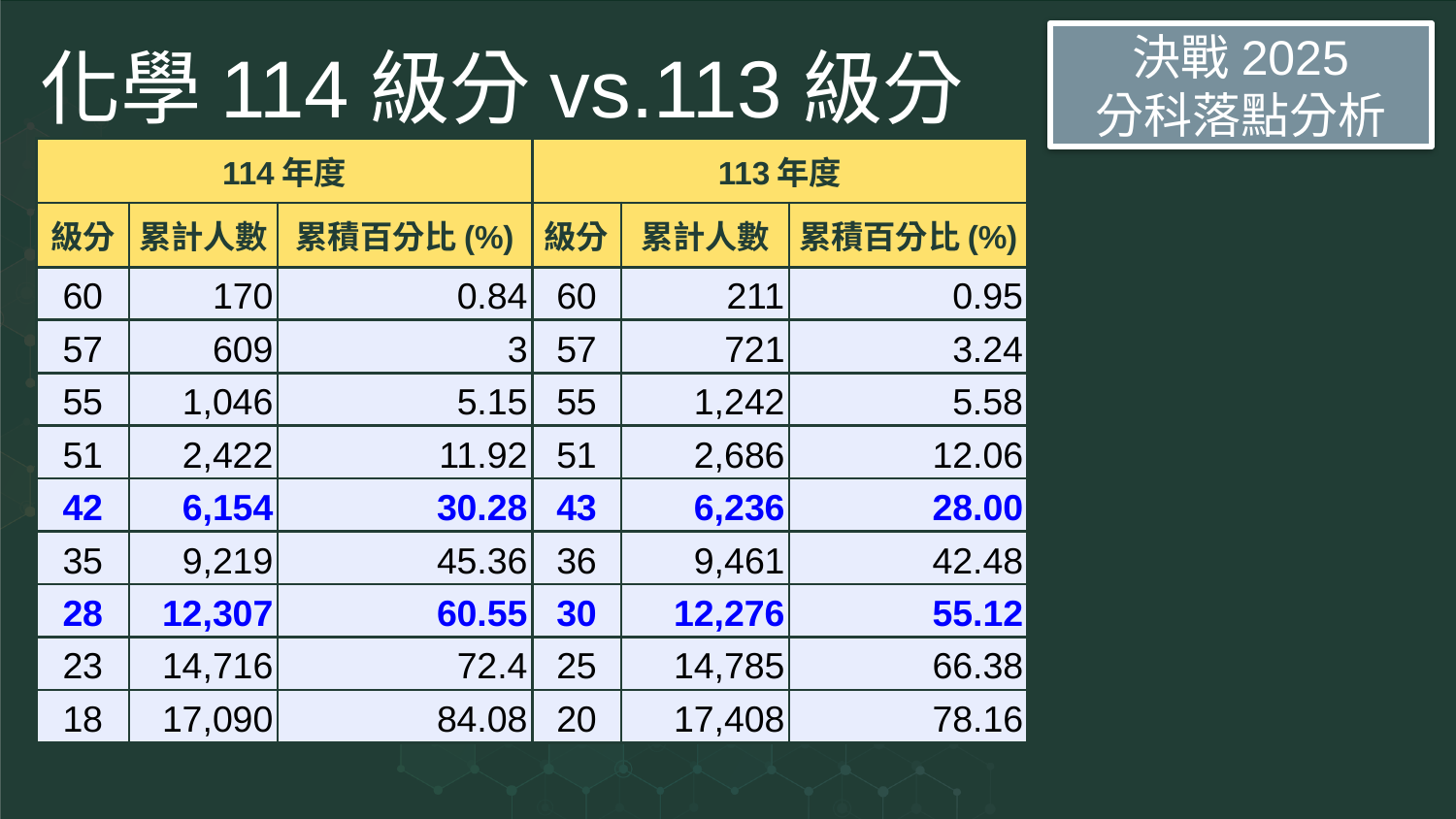

# 化學114級分vs.113級分
決戰2025
分科落點分析
| 114年度 |  |  | 113年度 |  |  |
| --- | --- | --- | --- | --- | --- |
| 級分 | 累計人數 | 累積百分比(%) | 級分 | 累計人數 | 累積百分比(%) |
| 60 | 170 | 0.84 | 60 | 211 | 0.95 |
| 57 | 609 | 3 | 57 | 721 | 3.24 |
| 55 | 1,046 | 5.15 | 55 | 1,242 | 5.58 |
| 51 | 2,422 | 11.92 | 51 | 2,686 | 12.06 |
| 42 | 6,154 | 30.28 | 43 | 6,236 | 28.00 |
| 35 | 9,219 | 45.36 | 36 | 9,461 | 42.48 |
| 28 | 12,307 | 60.55 | 30 | 12,276 | 55.12 |
| 23 | 14,716 | 72.4 | 25 | 14,785 | 66.38 |
| 18 | 17,090 | 84.08 | 20 | 17,408 | 78.16 |